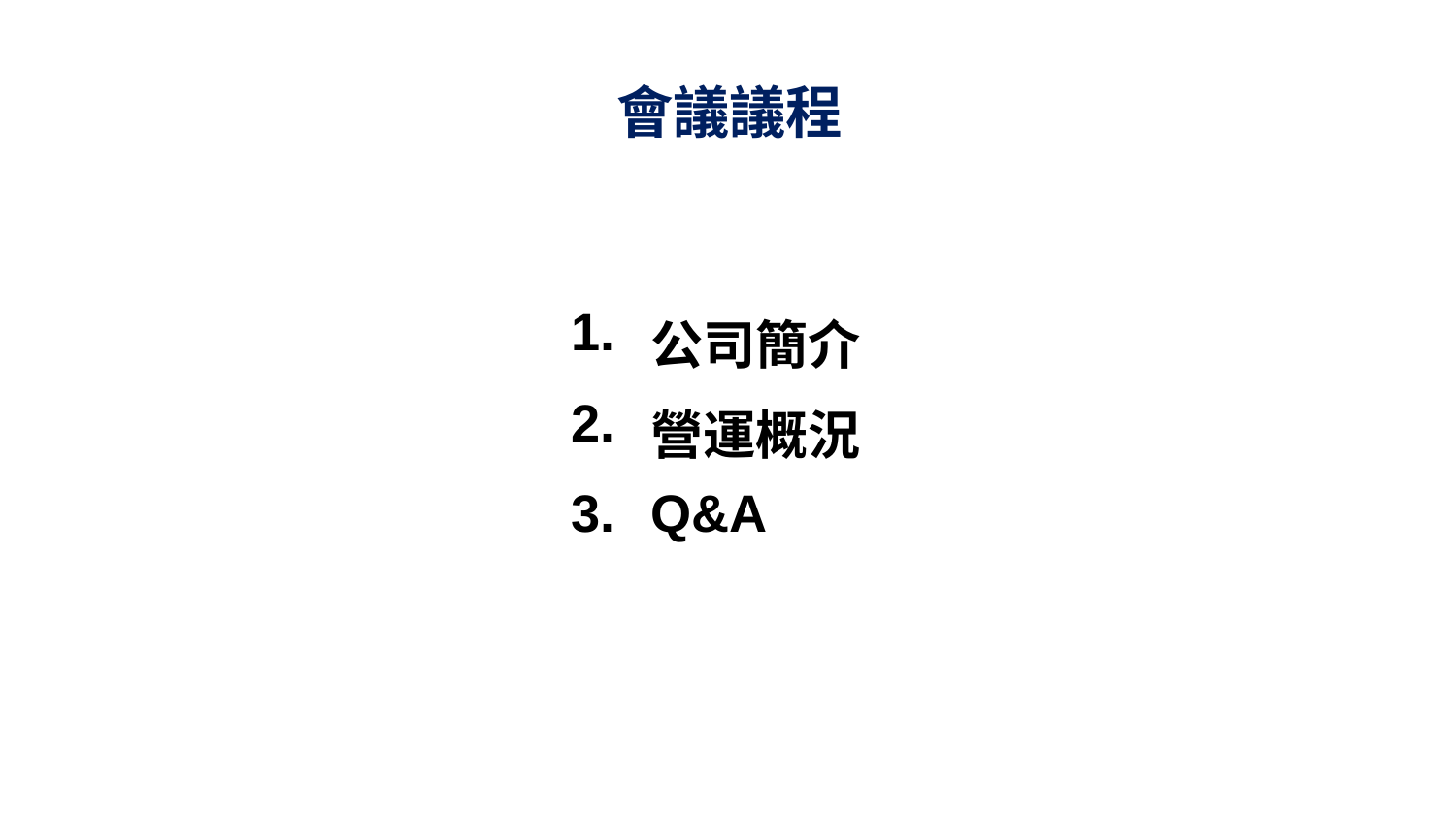

# 會議議程
| 1. | 公司簡介 |
| --- | --- |
| 2. | 營運概況 |
| 3. | Q&A |